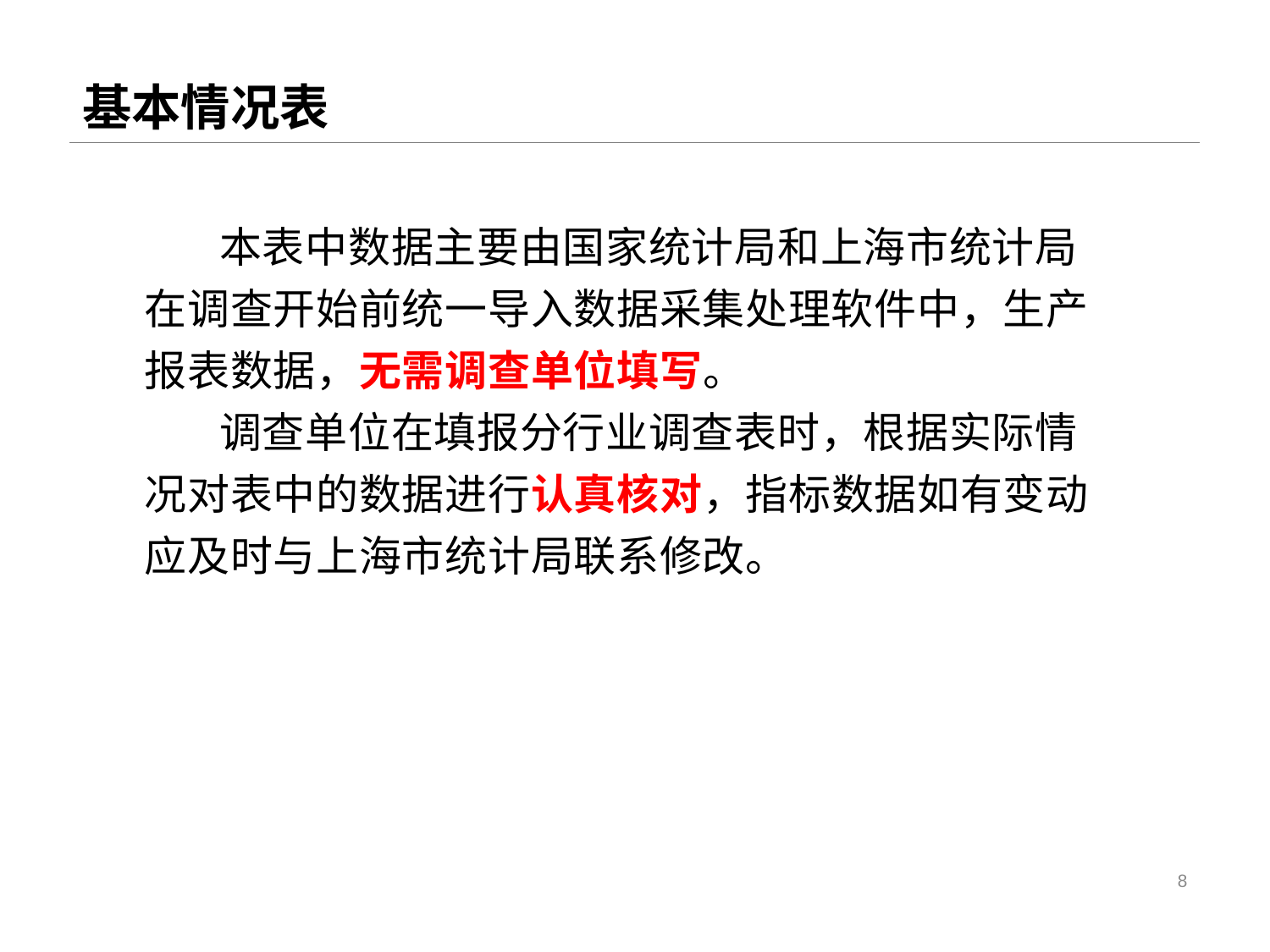

# 基本情况表
本表中数据主要由国家统计局和上海市统计局在调查开始前统一导入数据采集处理软件中，生产报表数据，无需调查单位填写。
调查单位在填报分行业调查表时，根据实际情况对表中的数据进行认真核对，指标数据如有变动应及时与上海市统计局联系修改。
8